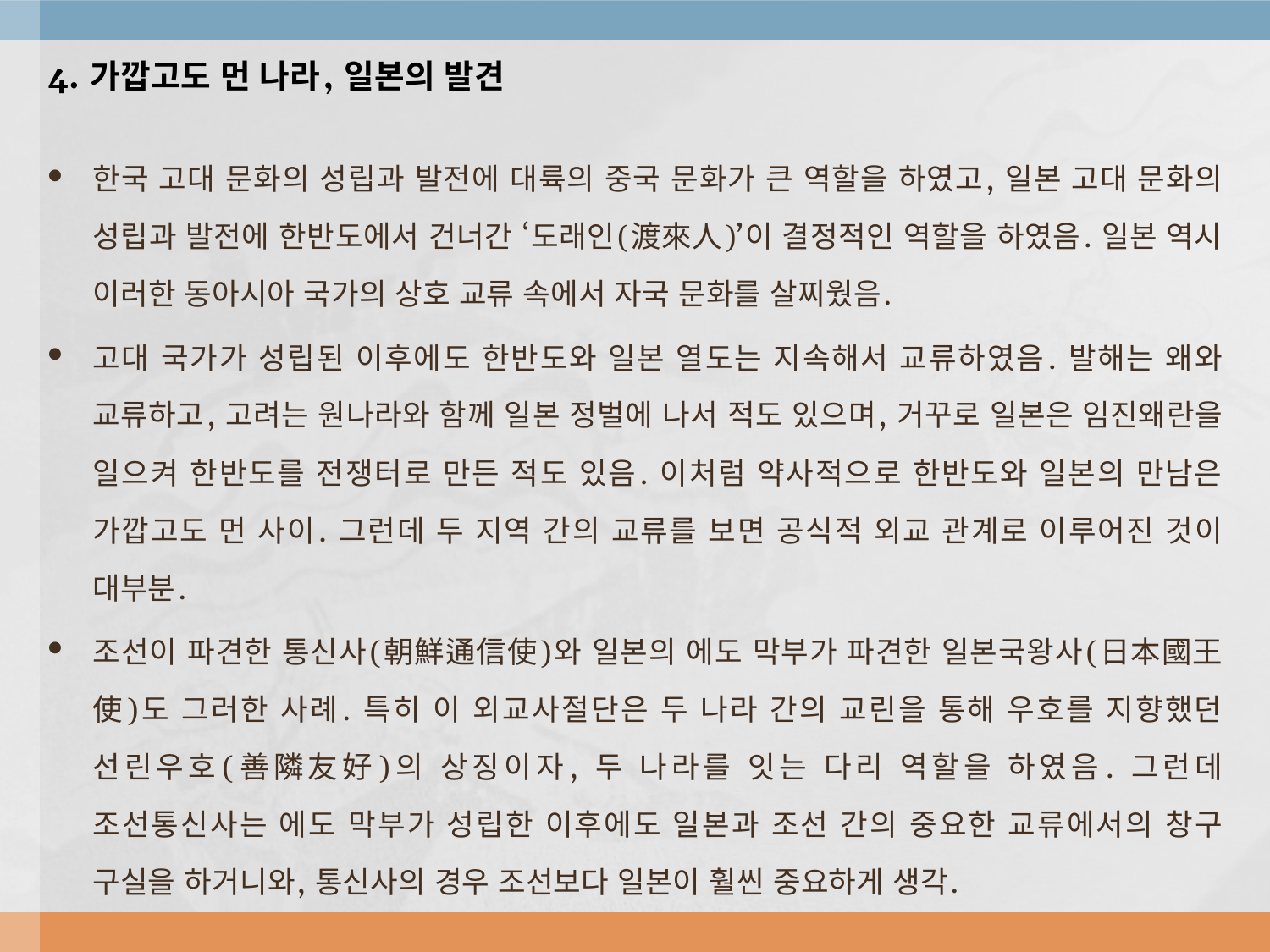

4. 가깝고도 먼 나라, 일본의 발견

한국 고대 문화의 성립과 발전에 대륙의 중국 문화가 큰 역할을 하였고, 일본 고대 문화의 성립과 발전에 한반도에서 건너간 ‘도래인(渡來人)’이 결정적인 역할을 하였음. 일본 역시 이러한 동아시아 국가의 상호 교류 속에서 자국 문화를 살찌웠음.
고대 국가가 성립된 이후에도 한반도와 일본 열도는 지속해서 교류하였음. 발해는 왜와 교류하고, 고려는 원나라와 함께 일본 정벌에 나서 적도 있으며, 거꾸로 일본은 임진왜란을 일으켜 한반도를 전쟁터로 만든 적도 있음. 이처럼 약사적으로 한반도와 일본의 만남은 가깝고도 먼 사이. 그런데 두 지역 간의 교류를 보면 공식적 외교 관계로 이루어진 것이 대부분.
조선이 파견한 통신사(朝鮮通信使)와 일본의 에도 막부가 파견한 일본국왕사(日本國王使)도 그러한 사례. 특히 이 외교사절단은 두 나라 간의 교린을 통해 우호를 지향했던 선린우호(善隣友好)의 상징이자, 두 나라를 잇는 다리 역할을 하였음. 그런데 조선통신사는 에도 막부가 성립한 이후에도 일본과 조선 간의 중요한 교류에서의 창구 구실을 하거니와, 통신사의 경우 조선보다 일본이 훨씬 중요하게 생각.